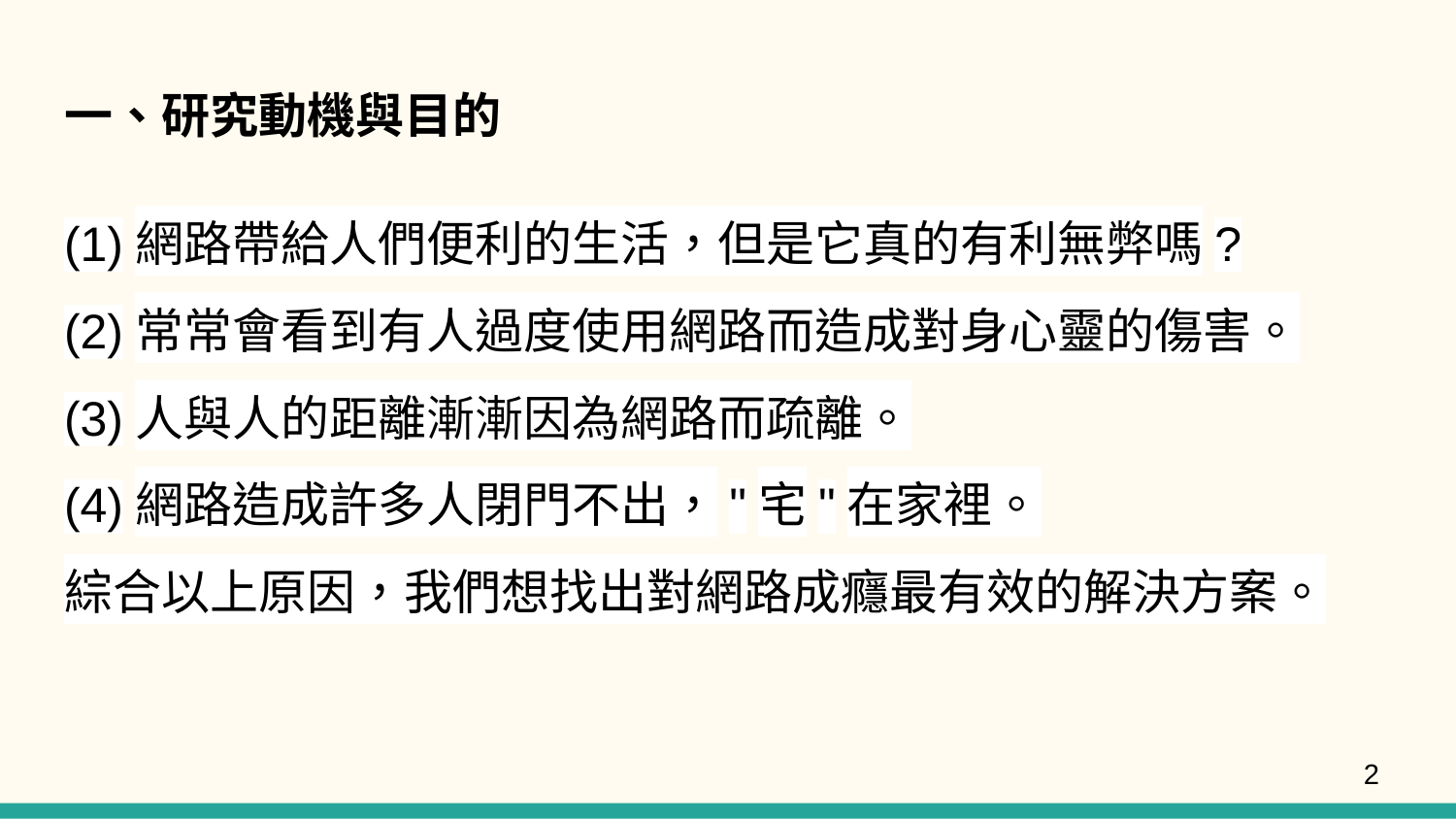

# 一、研究動機與目的
(1)網路帶給人們便利的生活，但是它真的有利無弊嗎?
(2)常常會看到有人過度使用網路而造成對身心靈的傷害。
(3)人與人的距離漸漸因為網路而疏離。
(4)網路造成許多人閉門不出，"宅"在家裡。
綜合以上原因，我們想找出對網路成癮最有效的解決方案。

2